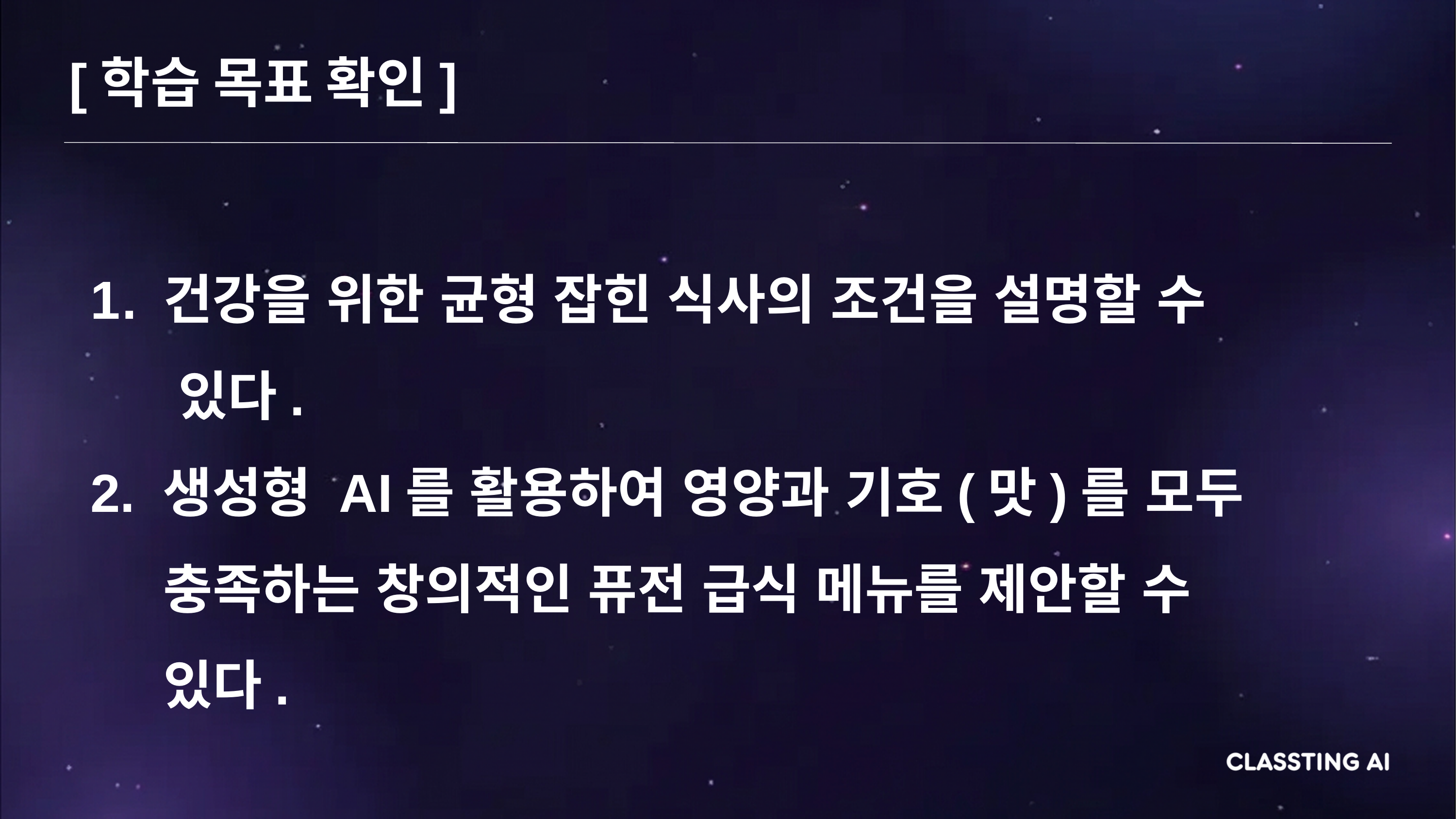

[학습 목표 확인]

건강을 위한 균형 잡힌 식사의 조건을 설명할 수
     있다.
2. 생성형 AI를 활용하여 영양과 기호(맛)를 모두
    충족하는 창의적인 퓨전 급식 메뉴를 제안할 수
    있다.